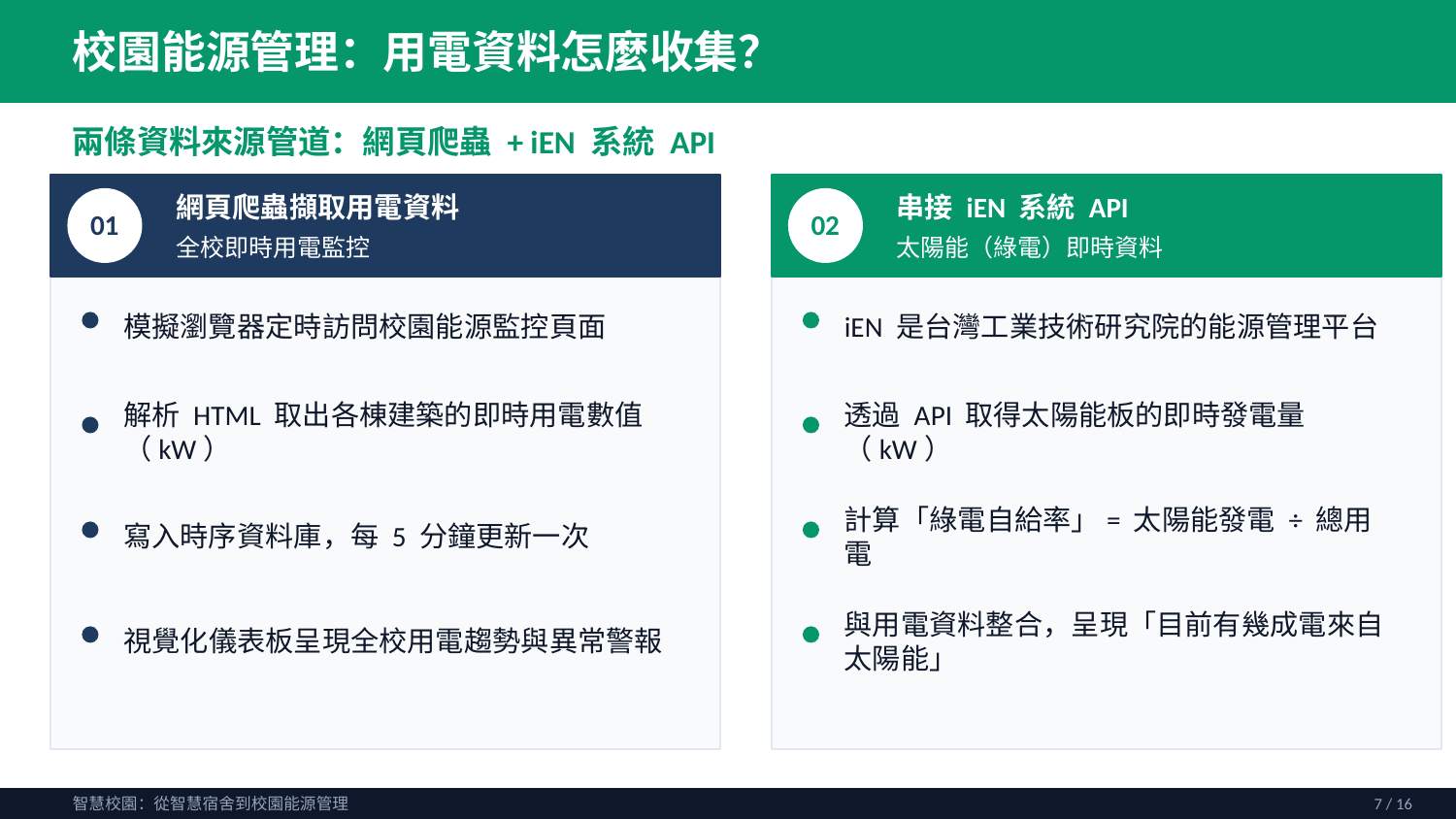

校園能源管理：用電資料怎麼收集？
兩條資料來源管道：網頁爬蟲 + iEN 系統 API

網頁爬蟲擷取用電資料
串接 iEN 系統 API
01
02

全校即時用電監控
太陽能（綠電）即時資料
模擬瀏覽器定時訪問校園能源監控頁面
iEN 是台灣工業技術研究院的能源管理平台

解析 HTML 取出各棟建築的即時用電數值（kW）
透過 API 取得太陽能板的即時發電量（kW）

寫入時序資料庫，每 5 分鐘更新一次
計算「綠電自給率」= 太陽能發電 ÷ 總用電

視覺化儀表板呈現全校用電趨勢與異常警報
與用電資料整合，呈現「目前有幾成電來自太陽能」

智慧校園：從智慧宿舍到校園能源管理
7 / 16